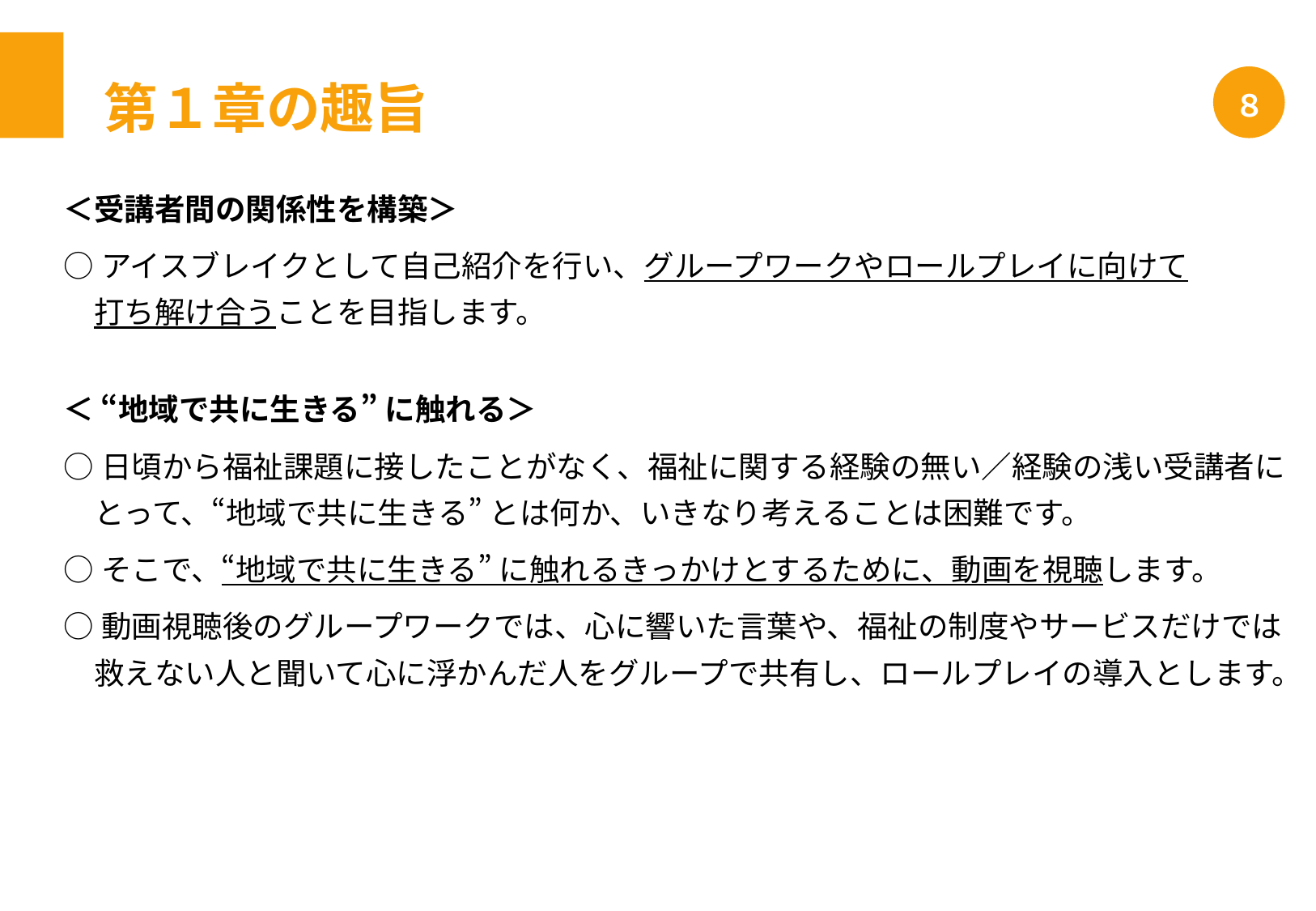

第１章の趣旨
８
＜受講者間の関係性を構築＞
○アイスブレイクとして自己紹介を行い、グループワークやロールプレイに向けて
　打ち解け合うことを目指します。
＜ “地域で共に生きる” に触れる＞
○日頃から福祉課題に接したことがなく、福祉に関する経験の無い／経験の浅い受講者に
　とって、“地域で共に生きる” とは何か、いきなり考えることは困難です。
○そこで、“地域で共に生きる” に触れるきっかけとするために、動画を視聴します。
○動画視聴後のグループワークでは、心に響いた言葉や、福祉の制度やサービスだけでは
　救えない人と聞いて心に浮かんだ人をグループで共有し、ロールプレイの導入とします。